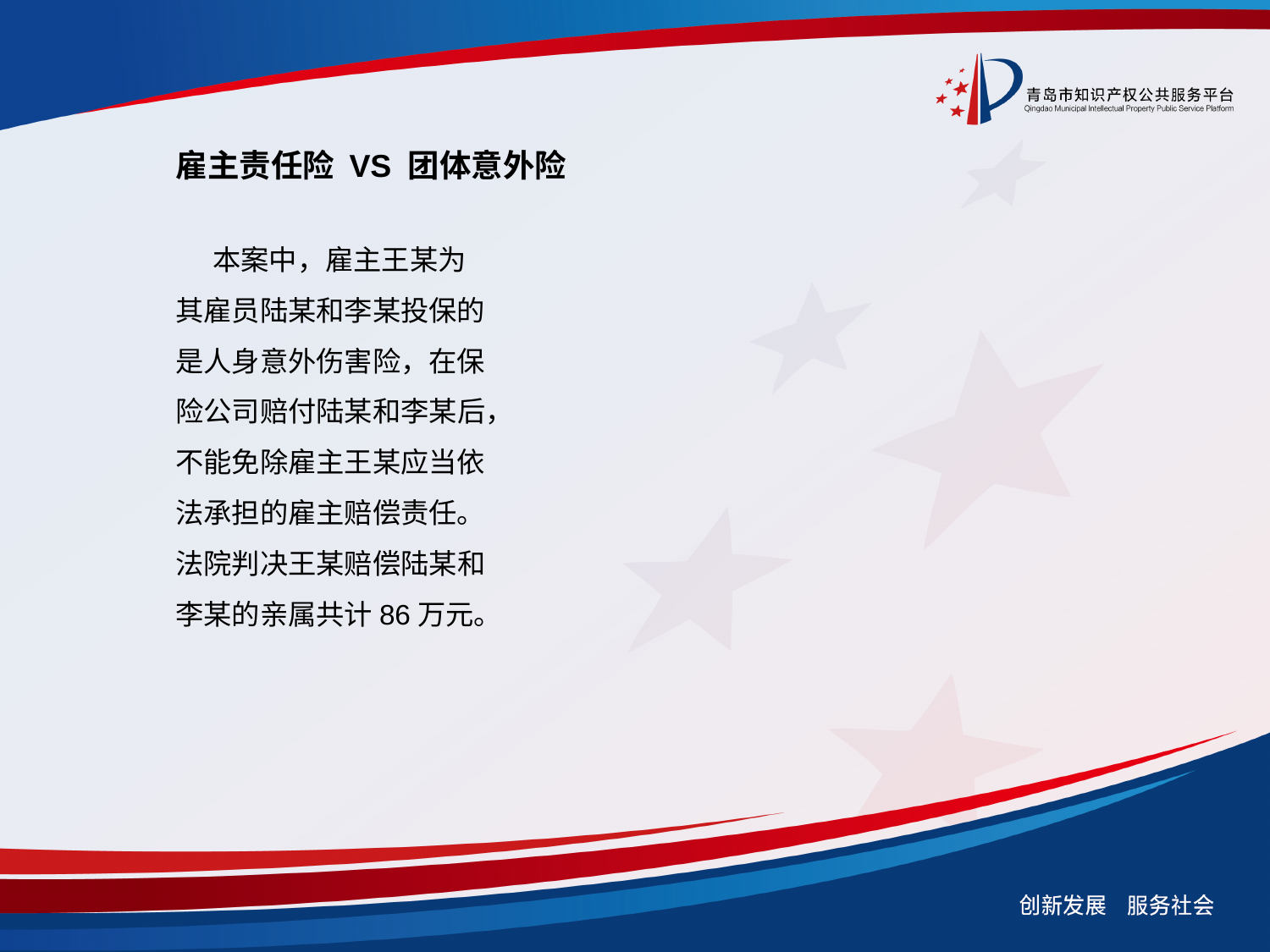

雇主责任险 VS 团体意外险
本案中，雇主王某为其雇员陆某和李某投保的是人身意外伤害险，在保险公司赔付陆某和李某后，不能免除雇主王某应当依法承担的雇主赔偿责任。法院判决王某赔偿陆某和李某的亲属共计86万元。